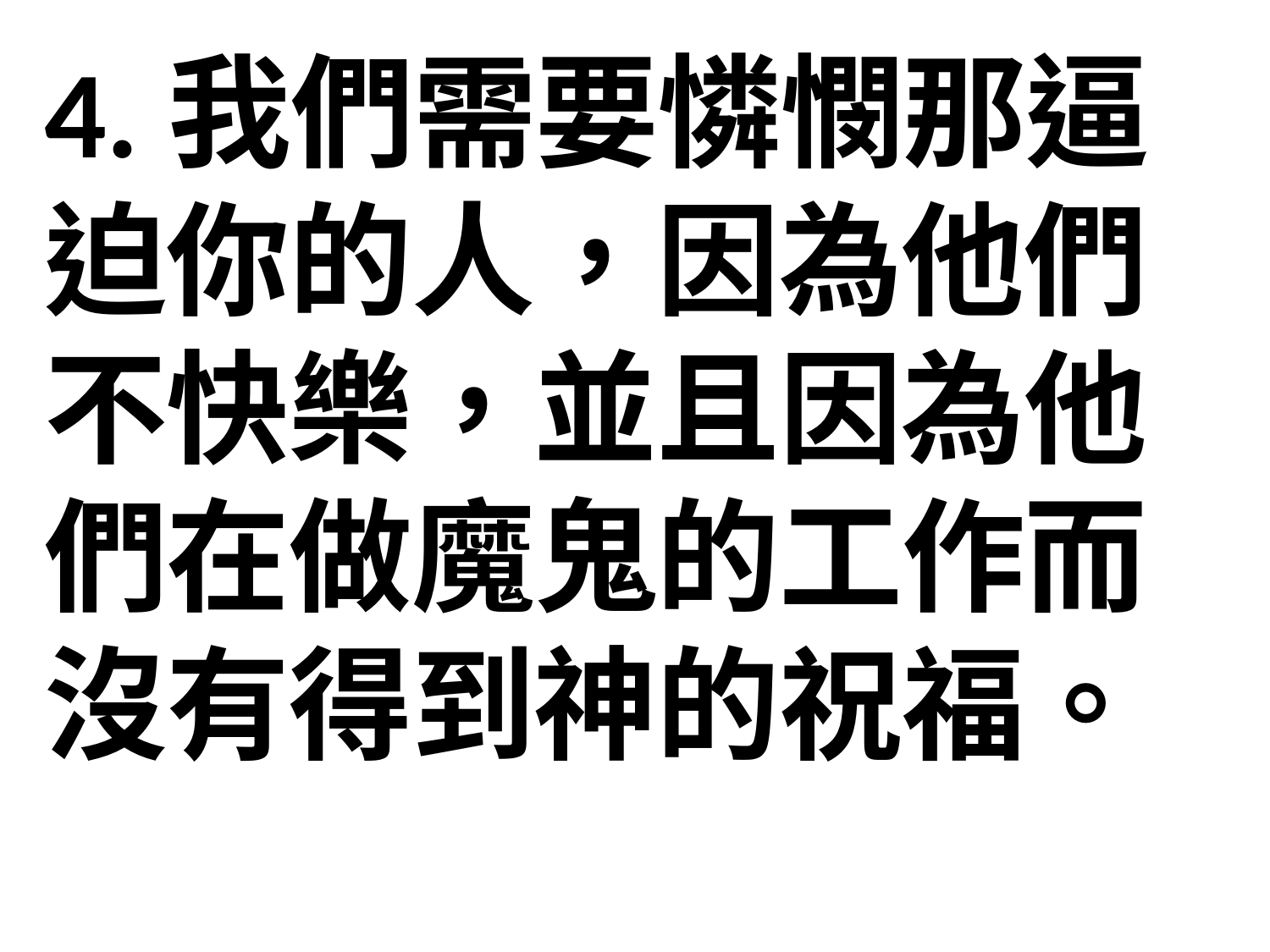

4.我們需要憐憫那逼迫你的人，因為他們不快樂，並且因為他們在做魔鬼的工作而沒有得到神的祝福。